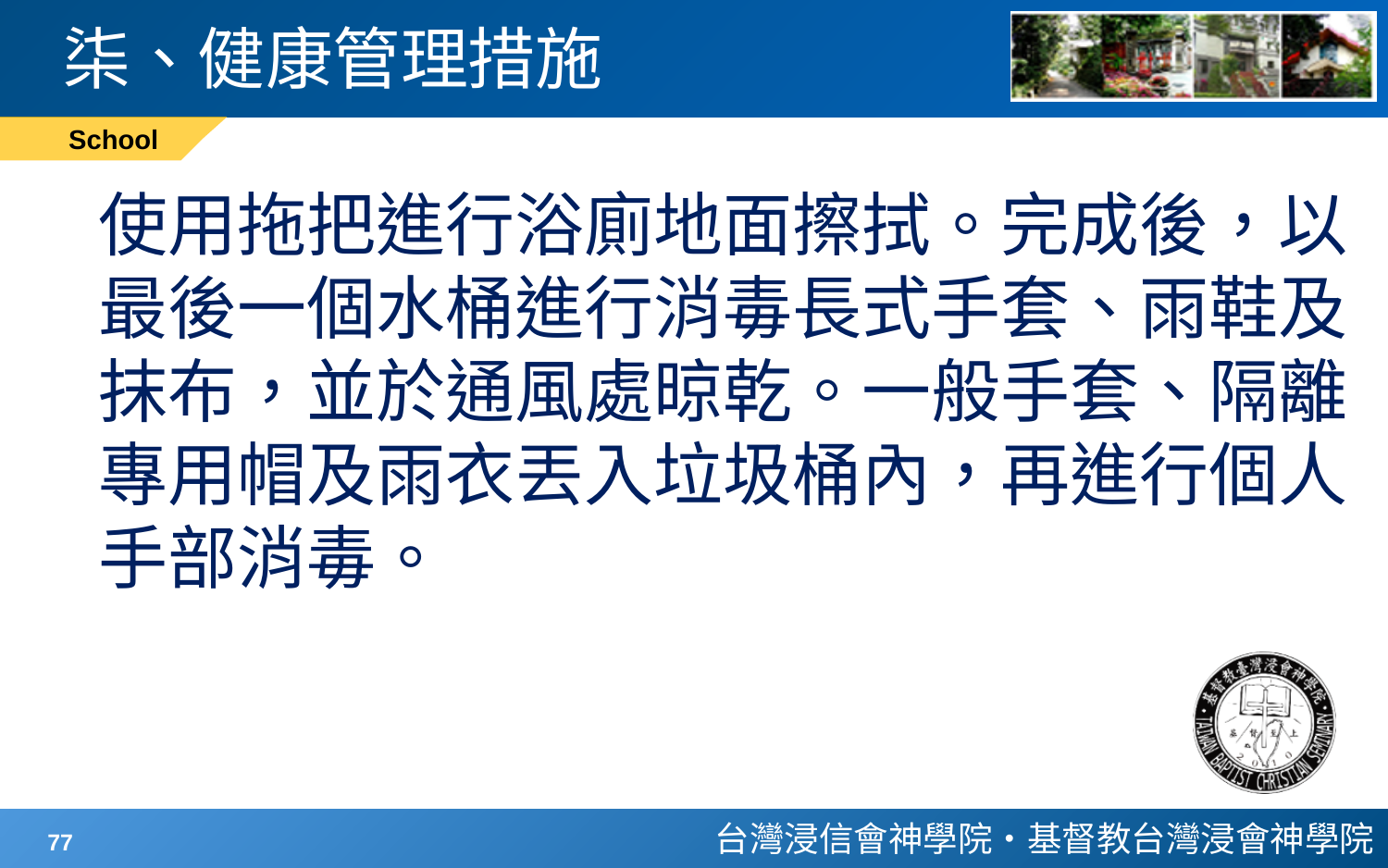

# 柒、健康管理措施
School

 使用拖把進行浴廁地面擦拭。完成後，以
 最後一個水桶進行消毒長式手套、雨鞋及
 抹布，並於通風處晾乾。一般手套、隔離
 專用帽及雨衣丟入垃圾桶內，再進行個人
 手部消毒。